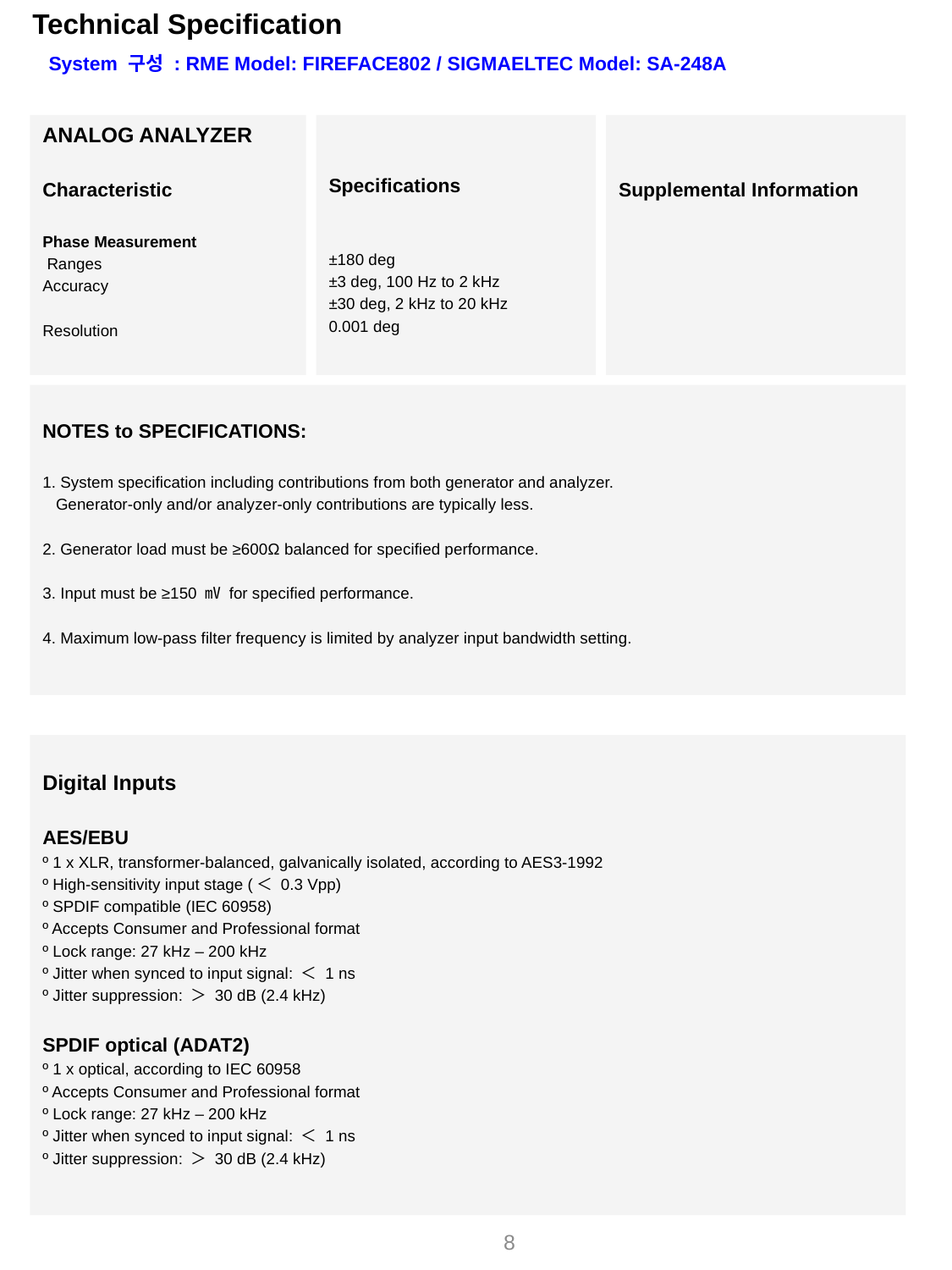

Technical Specification
System 구성 : RME Model: FIREFACE802 / SIGMAELTEC Model: SA-248A
ANALOG ANALYZER

Characteristic

Phase Measurement
 Ranges
Accuracy

Resolution

Specifications

±180 deg
±3 deg, 100 Hz to 2 kHz
±30 deg, 2 kHz to 20 kHz
0.001 deg

Supplemental Information

NOTES to SPECIFICATIONS:

1. System specification including contributions from both generator and analyzer.
   Generator-only and/or analyzer-only contributions are typically less.

2. Generator load must be ≥600Ω balanced for specified performance.

3. Input must be ≥150 ㎷ for specified performance.

4. Maximum low-pass filter frequency is limited by analyzer input bandwidth setting.

Digital Inputs

AES/EBU
º 1 x XLR, transformer-balanced, galvanically isolated, according to AES3-1992
º High-sensitivity input stage (＜ 0.3 Vpp)
º SPDIF compatible (IEC 60958)
º Accepts Consumer and Professional format
º Lock range: 27 kHz – 200 kHz
º Jitter when synced to input signal: ＜ 1 ns
º Jitter suppression: ＞ 30 dB (2.4 kHz)

SPDIF optical (ADAT2)
º 1 x optical, according to IEC 60958
º Accepts Consumer and Professional format
º Lock range: 27 kHz – 200 kHz
º Jitter when synced to input signal: ＜ 1 ns
º Jitter suppression: ＞ 30 dB (2.4 kHz)

8